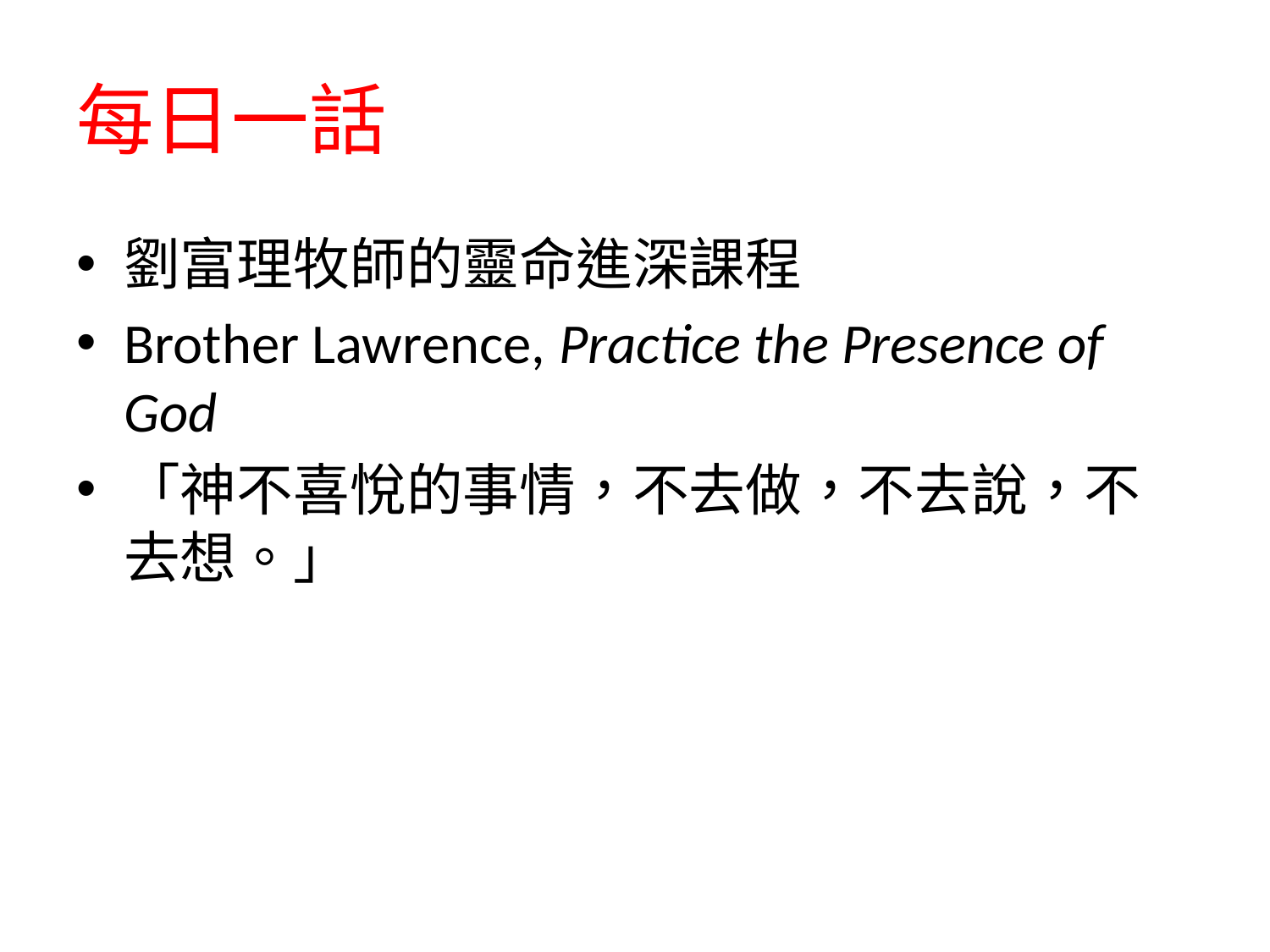

# 每日一話
劉富理牧師的靈命進深課程
Brother Lawrence, Practice the Presence of God
「神不喜悅的事情，不去做，不去說，不去想。」